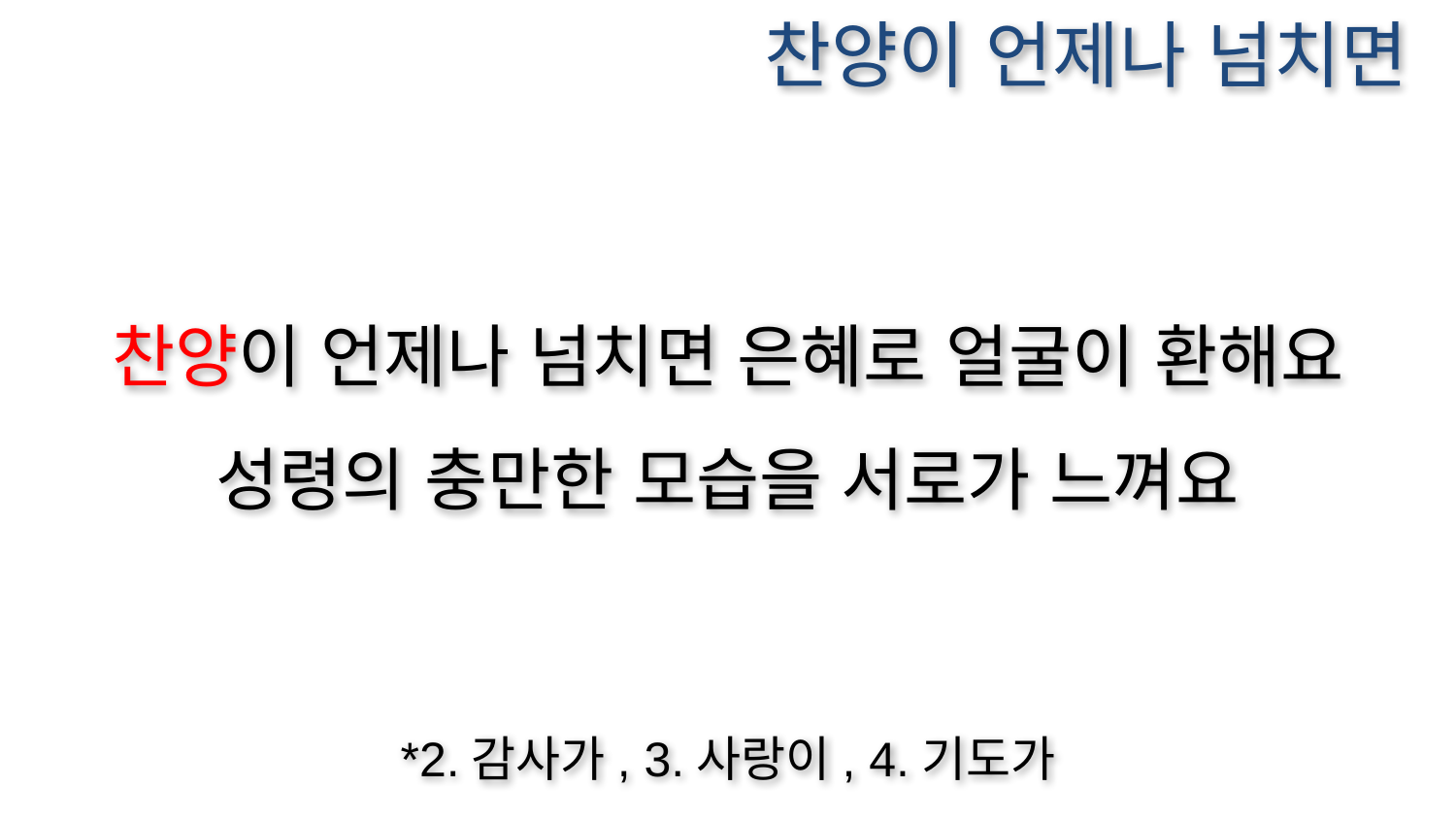

찬양이 언제나 넘치면
찬양이 언제나 넘치면 은혜로 얼굴이 환해요
성령의 충만한 모습을 서로가 느껴요
*2.감사가, 3.사랑이, 4.기도가